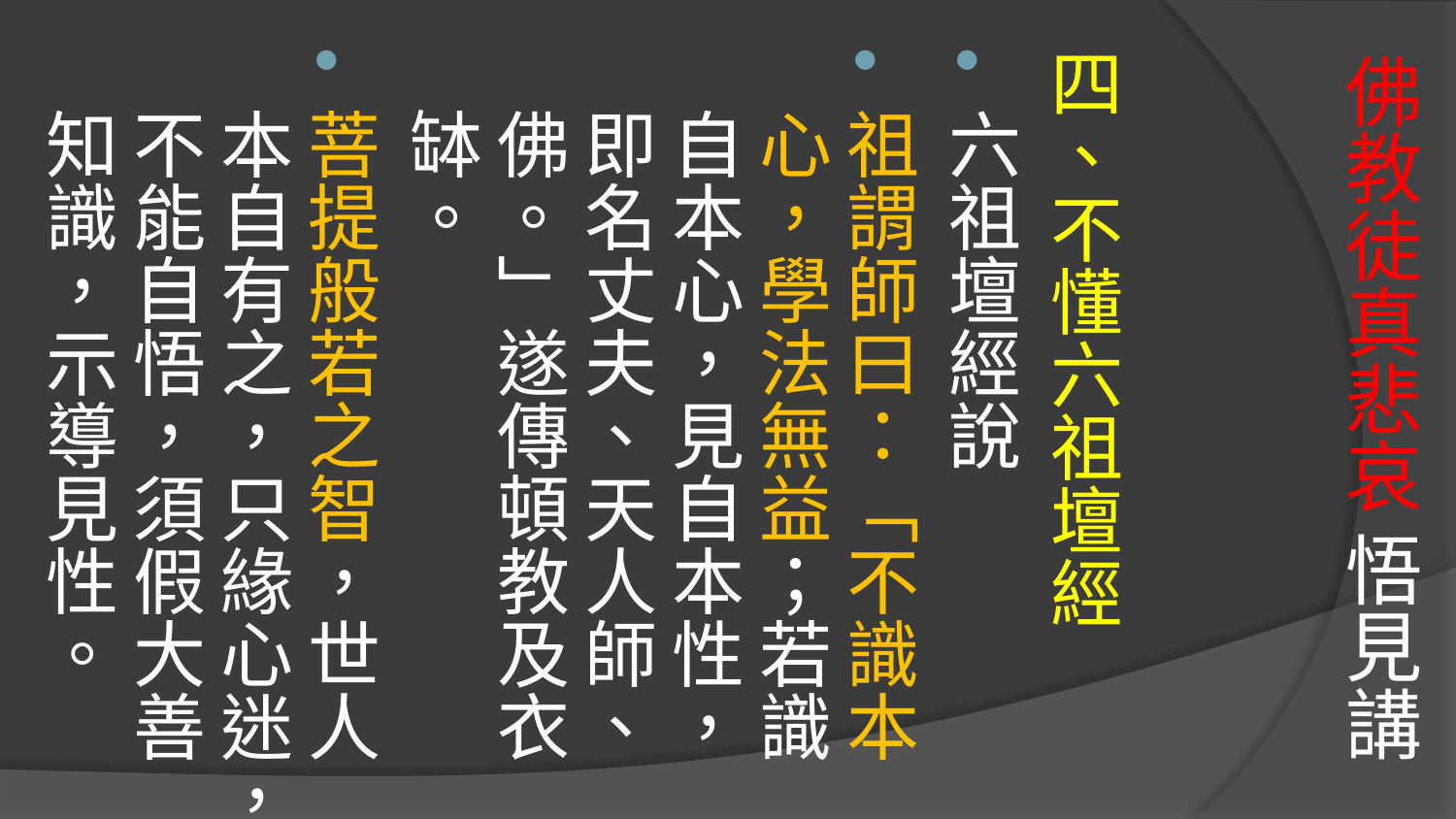

# 佛教徒真悲哀 悟見講
四、不懂六祖壇經
六祖壇經說
祖謂師曰：「不識本心，學法無益；若識自本心，見自本性，即名丈夫、天人師、佛。」遂傳頓教及衣缽。
菩提般若之智，世人本自有之，只緣心迷，不能自悟，須假大善知識，示導見性。